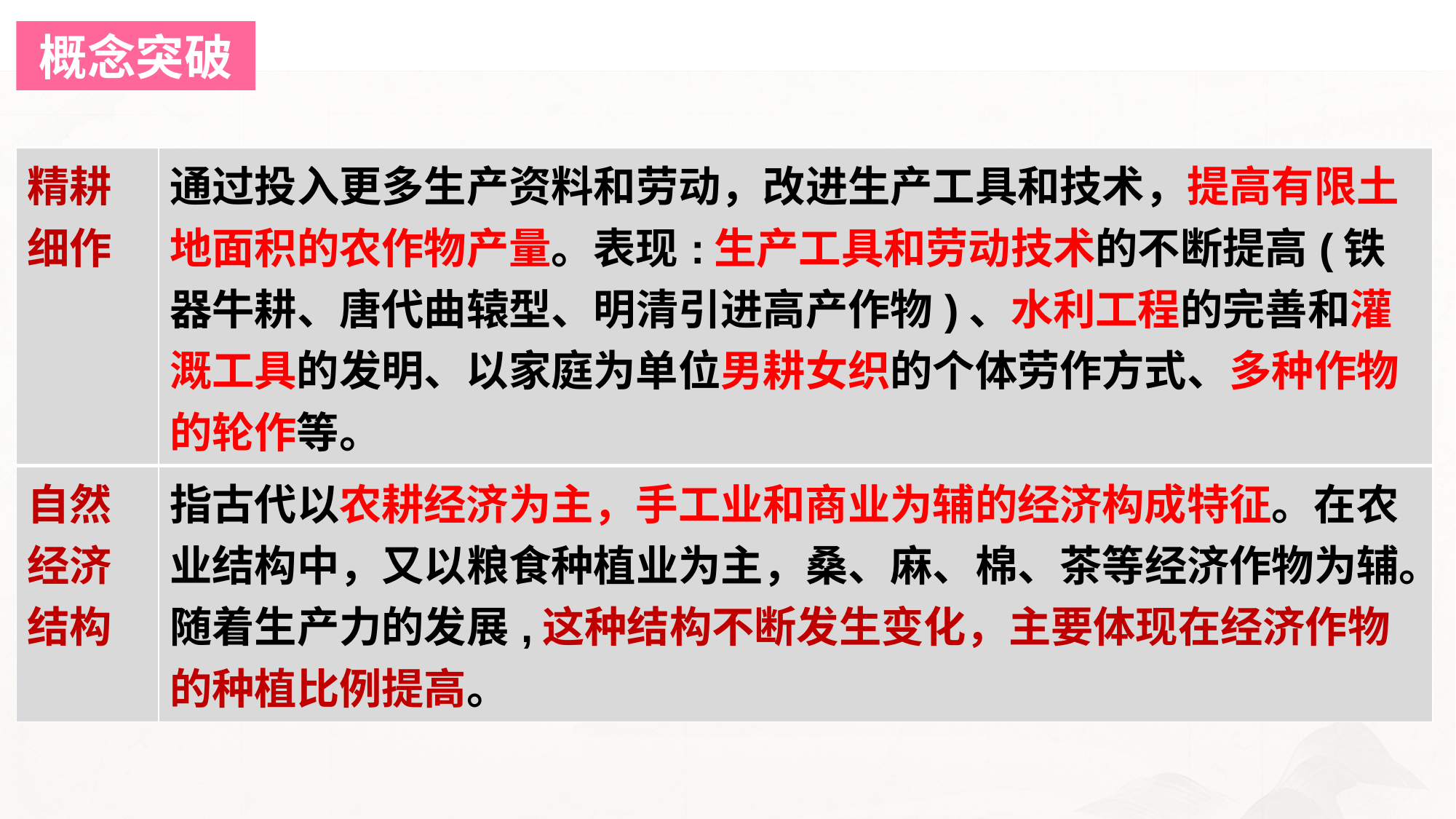

概念突破
| 精耕细作 | 通过投入更多生产资料和劳动，改进生产工具和技术，提高有限土地面积的农作物产量。表现:生产工具和劳动技术的不断提高(铁器牛耕、唐代曲辕型、明清引进高产作物)、水利工程的完善和灌溉工具的发明、以家庭为单位男耕女织的个体劳作方式、多种作物的轮作等。 |
| --- | --- |
| 自然经济结构 | 指古代以农耕经济为主，手工业和商业为辅的经济构成特征。在农业结构中，又以粮食种植业为主，桑、麻、棉、茶等经济作物为辅。随着生产力的发展,这种结构不断发生变化，主要体现在经济作物的种植比例提高。 |